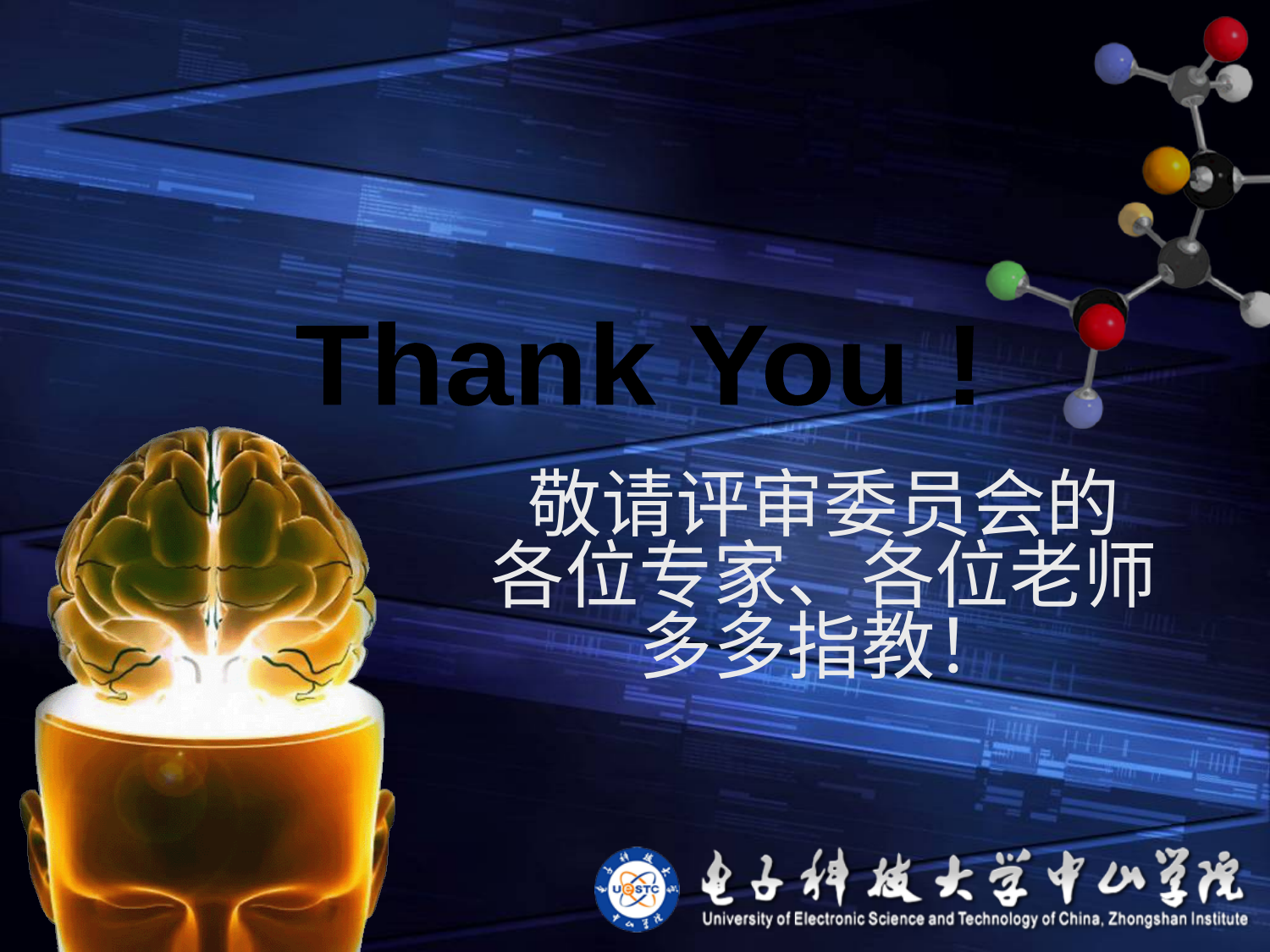

Thank You !
# 敬请评审委员会的 各位专家、各位老师 多多指教！